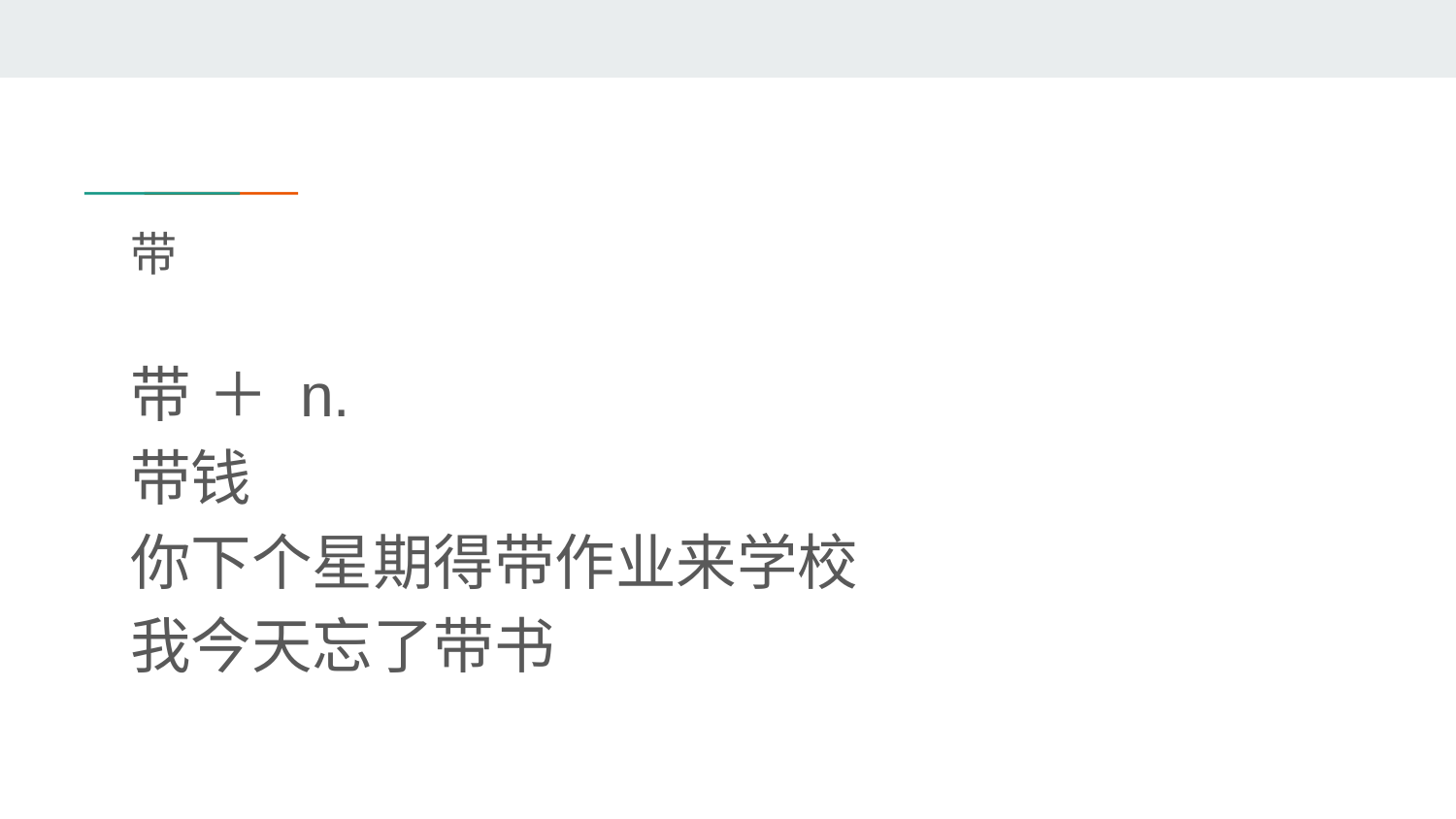

# 带
带 ＋ n.
带钱
你下个星期得带作业来学校
我今天忘了带书